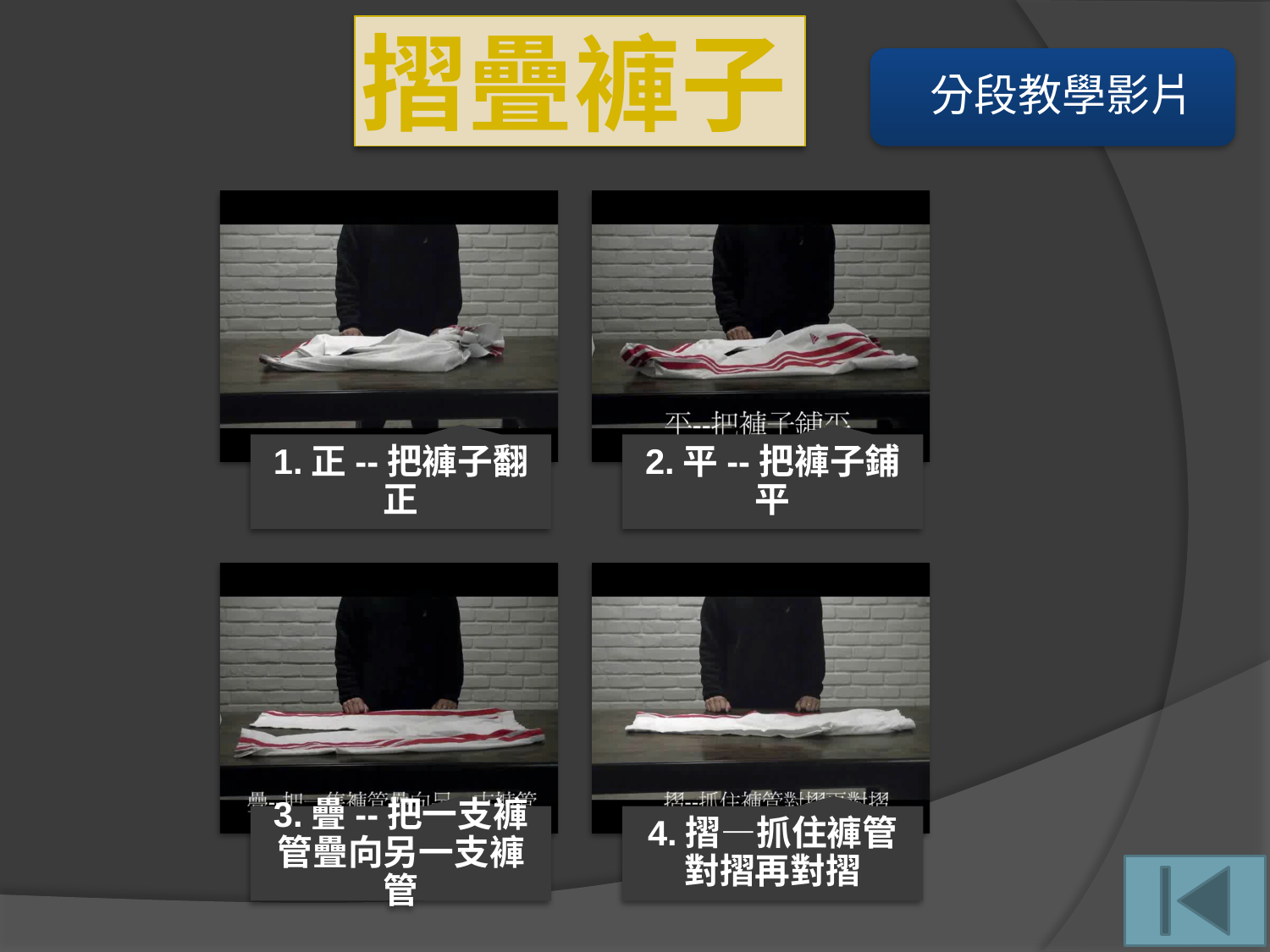

# 摺疊褲子

分段教學影片
1.正--把褲子翻正
2.平--把褲子鋪平
3.疊--把一支褲管疊向另一支褲管
4.摺—抓住褲管對摺再對摺